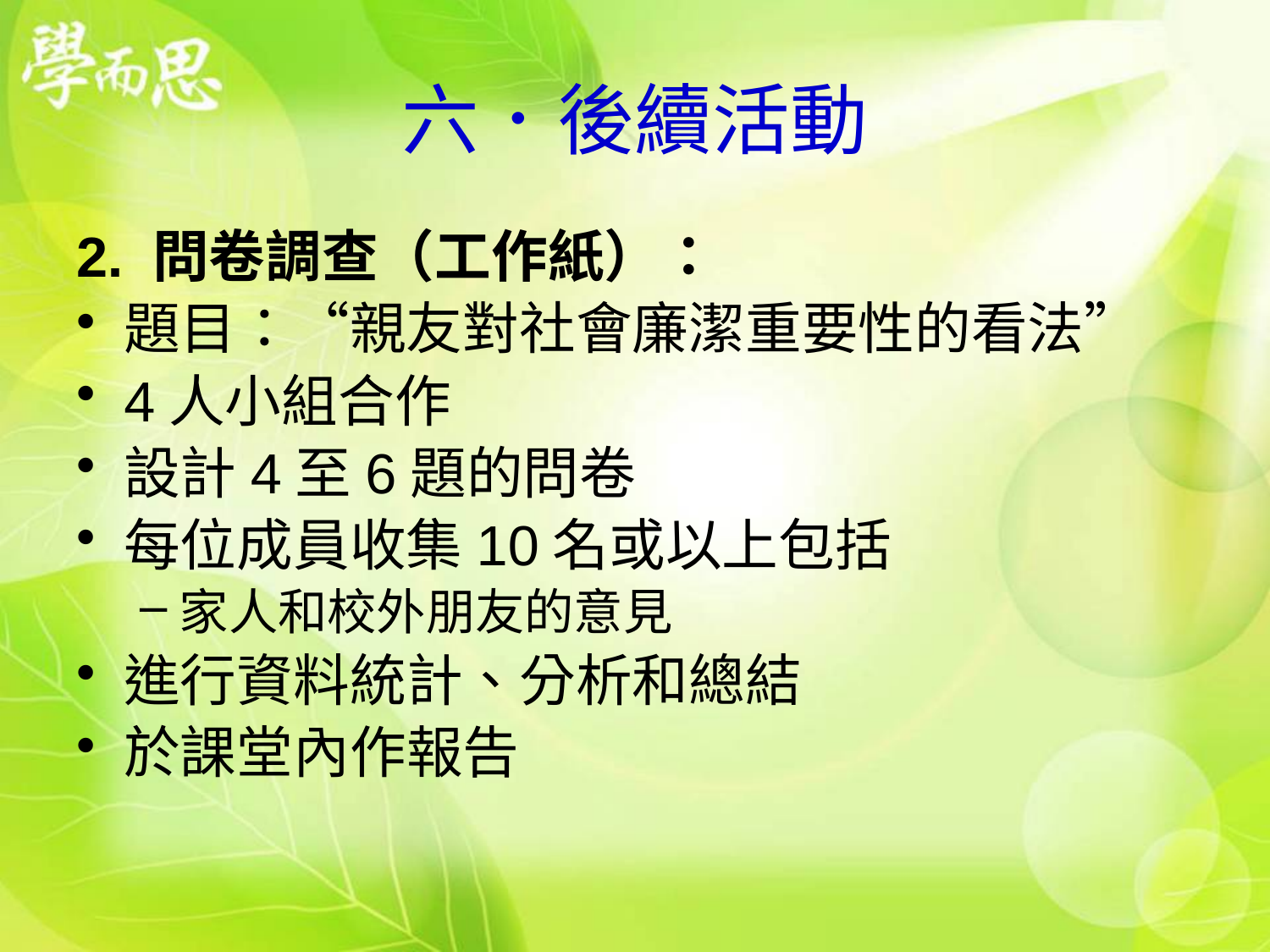

# 六．後續活動
2. 問卷調查（工作紙）：
題目：“親友對社會廉潔重要性的看法”
4人小組合作
設計4至6題的問卷
每位成員收集10名或以上包括
家人和校外朋友的意見
進行資料統計、分析和總結
於課堂內作報告